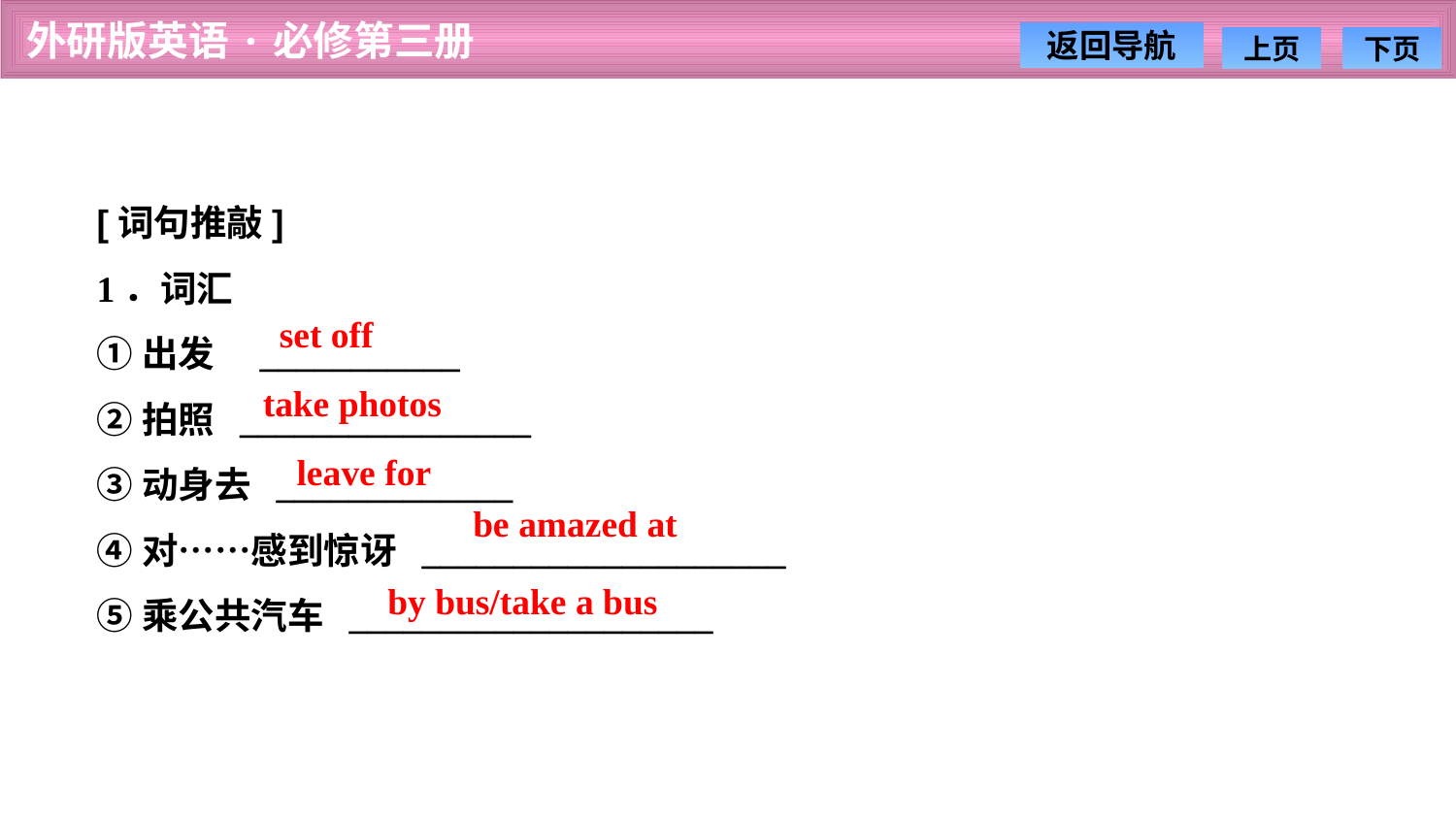

[词句推敲]
1．词汇
①出发　___________
②拍照  ________________
③动身去  _____________
④对……感到惊讶  ____________________
⑤乘公共汽车  ____________________
set off
take photos
leave for
be amazed at
by bus/take a bus